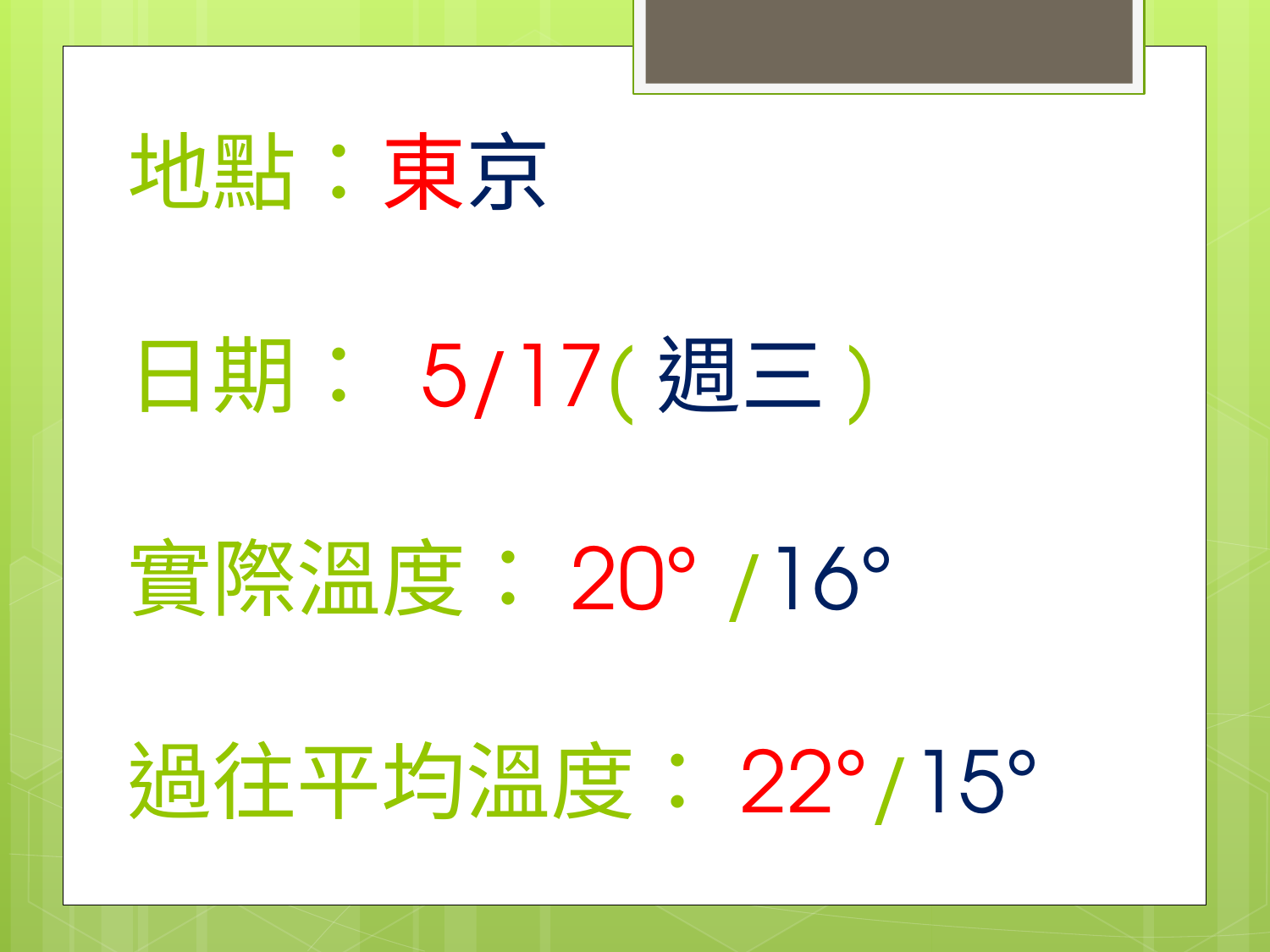

# 地點：東京 日期： 5/17(週三) 實際溫度：20° /16° 過往平均溫度：22°/15°